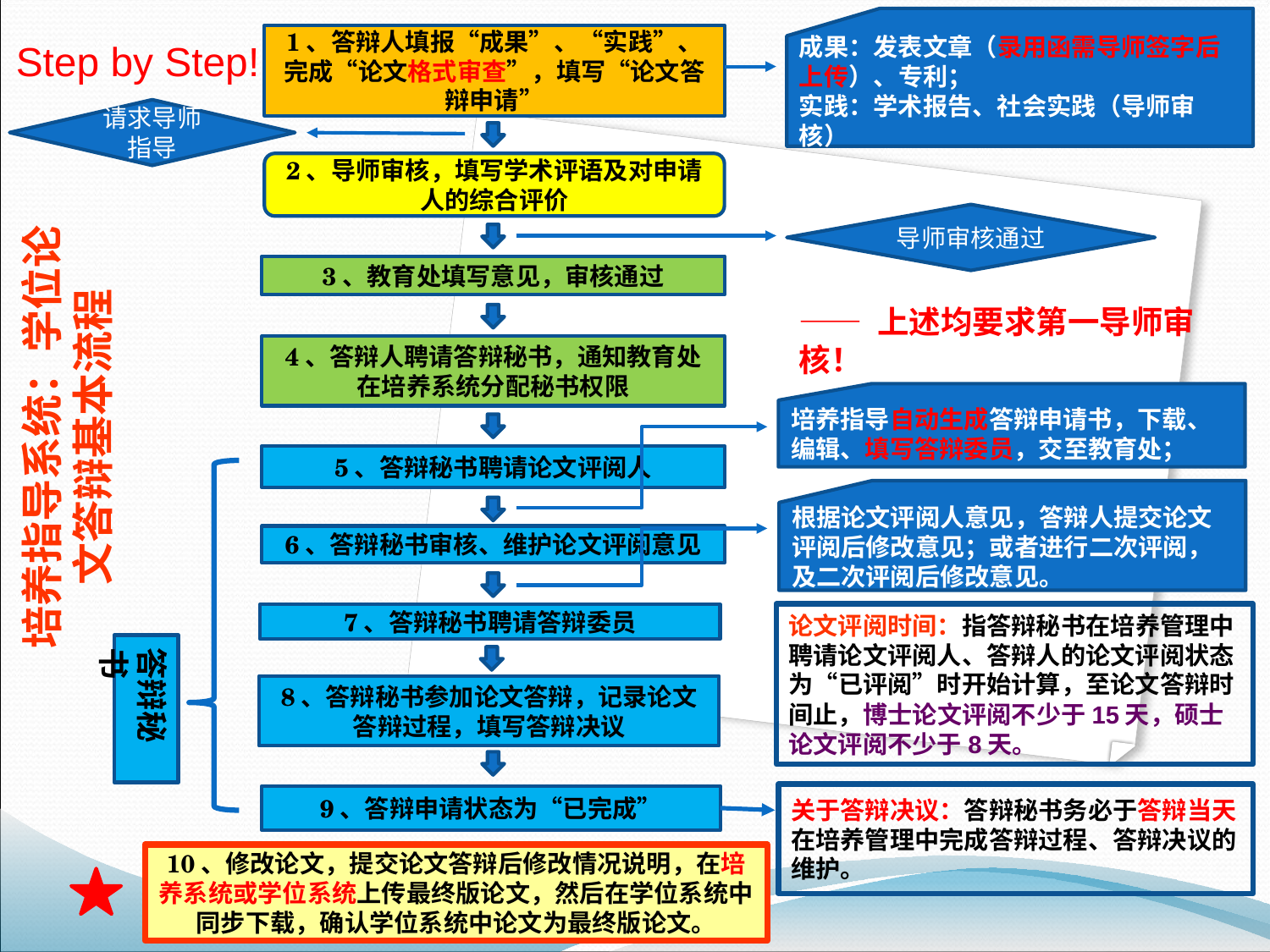

成果：发表文章（录用函需导师签字后上传）、专利；
实践：学术报告、社会实践（导师审核）
1、答辩人填报“成果”、“实践”、完成“论文格式审查”，填写“论文答辩申请”
Step by Step!
请求导师指导

2、导师审核，填写学术评语及对申请人的综合评价
培养指导系统：学位论文答辩基本流程
导师审核通过

3、教育处填写意见，审核通过
—— 上述均要求第一导师审核！

4、答辩人聘请答辩秘书，通知教育处在培养系统分配秘书权限
培养指导自动生成答辩申请书，下载、编辑、填写答辩委员，交至教育处；

5、答辩秘书聘请论文评阅人

根据论文评阅人意见，答辩人提交论文评阅后修改意见；或者进行二次评阅，及二次评阅后修改意见。

6、答辩秘书审核、维护论文评阅意见

论文评阅时间：指答辩秘书在培养管理中聘请论文评阅人、答辩人的论文评阅状态为“已评阅”时开始计算，至论文答辩时间止，博士论文评阅不少于15天，硕士论文评阅不少于8天。
7、答辩秘书聘请答辩委员
答辩秘书

8、答辩秘书参加论文答辩，记录论文答辩过程，填写答辩决议

关于答辩决议：答辩秘书务必于答辩当天在培养管理中完成答辩过程、答辩决议的维护。
9、答辩申请状态为“已完成”
10、修改论文，提交论文答辩后修改情况说明，在培养系统或学位系统上传最终版论文，然后在学位系统中同步下载，确认学位系统中论文为最终版论文。